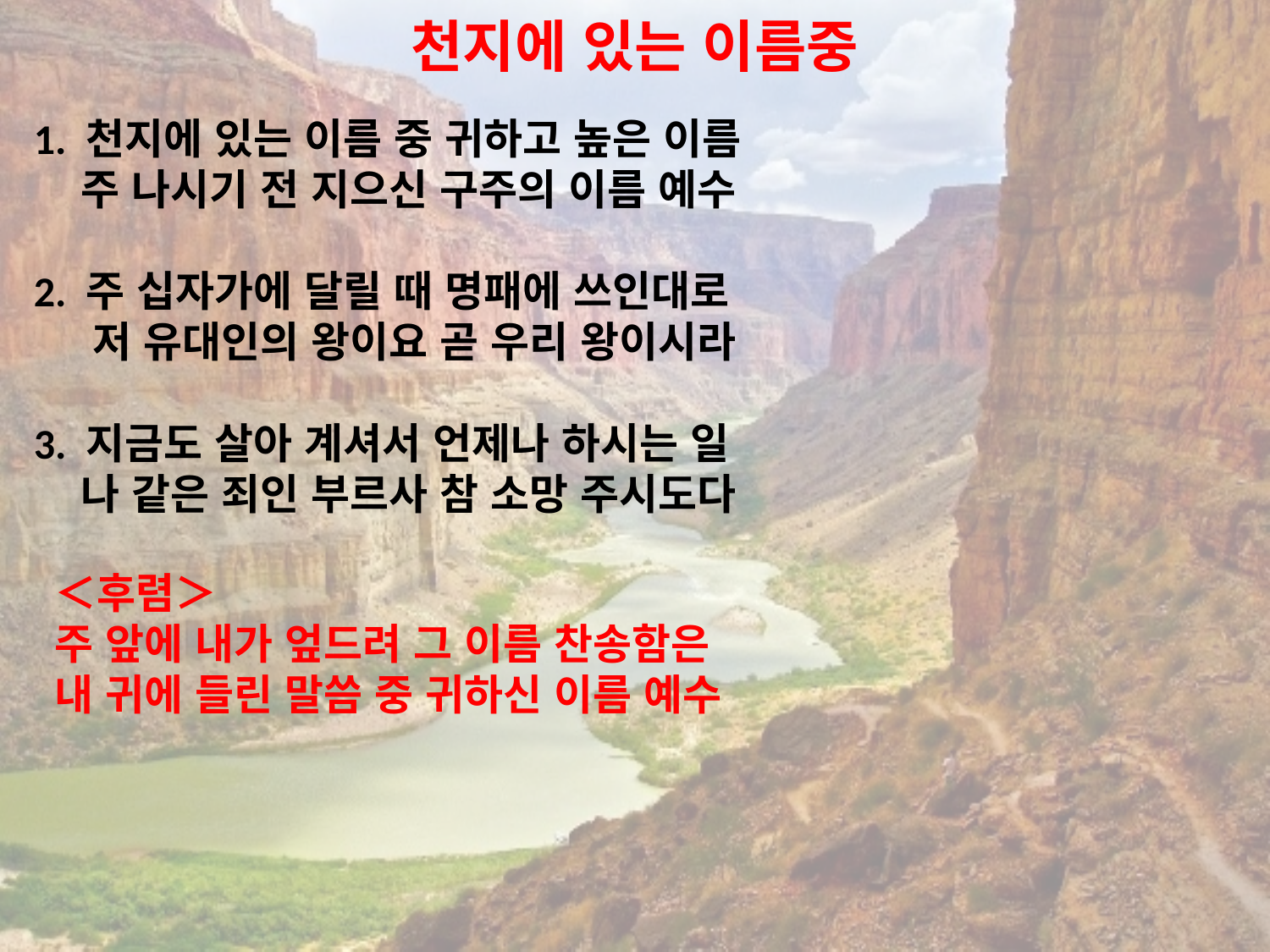

# 천지에 있는 이름중
1. 천지에 있는 이름 중 귀하고 높은 이름
    주 나시기 전 지으신 구주의 이름 예수
2. 주 십자가에 달릴 때 명패에 쓰인대로
     저 유대인의 왕이요 곧 우리 왕이시라
3. 지금도 살아 계셔서 언제나 하시는 일
    나 같은 죄인 부르사 참 소망 주시도다
＜후렴＞
주 앞에 내가 엎드려 그 이름 찬송함은
내 귀에 들린 말씀 중 귀하신 이름 예수